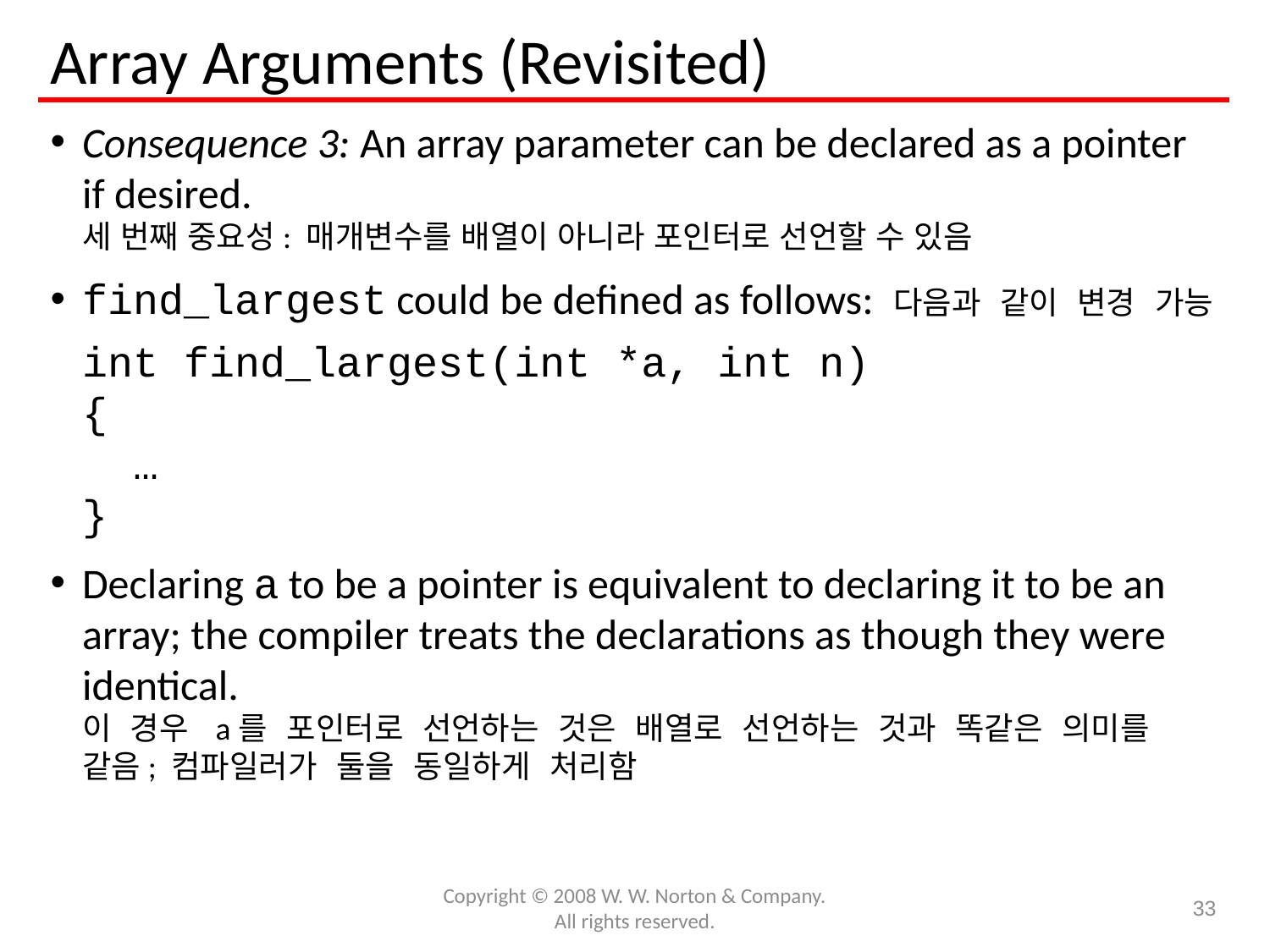

# Array Arguments (Revisited)
Consequence 3: An array parameter can be declared as a pointer if desired.
세 번째 중요성: 매개변수를 배열이 아니라 포인터로 선언할 수 있음
find_largest could be defined as follows: 다음과 같이 변경 가능
	int find_largest(int *a, int n)
	{
	  …
	}
Declaring a to be a pointer is equivalent to declaring it to be an array; the compiler treats the declarations as though they were identical.
이 경우 a를 포인터로 선언하는 것은 배열로 선언하는 것과 똑같은 의미를 같음; 컴파일러가 둘을 동일하게 처리함
Copyright © 2008 W. W. Norton & Company.
All rights reserved.
33